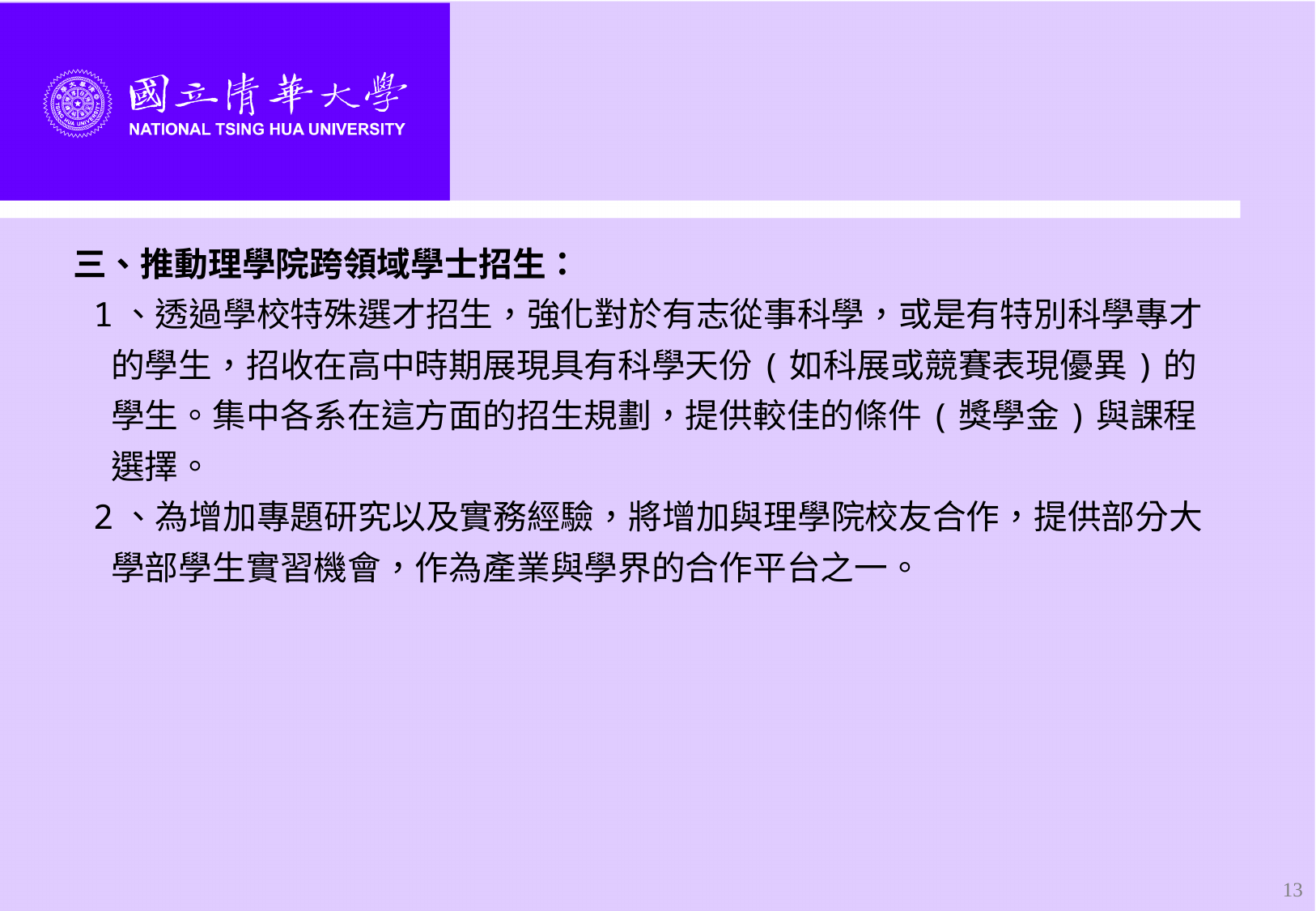

#

三、推動理學院跨領域學士招生：
 1、透過學校特殊選才招生，強化對於有志從事科學，或是有特別科學專才
    的學生，招收在高中時期展現具有科學天份(如科展或競賽表現優異)的
    學生。集中各系在這方面的招生規劃，提供較佳的條件(獎學金)與課程
    選擇。
 2、為增加專題研究以及實務經驗，將增加與理學院校友合作，提供部分大
    學部學生實習機會，作為產業與學界的合作平台之一。

13